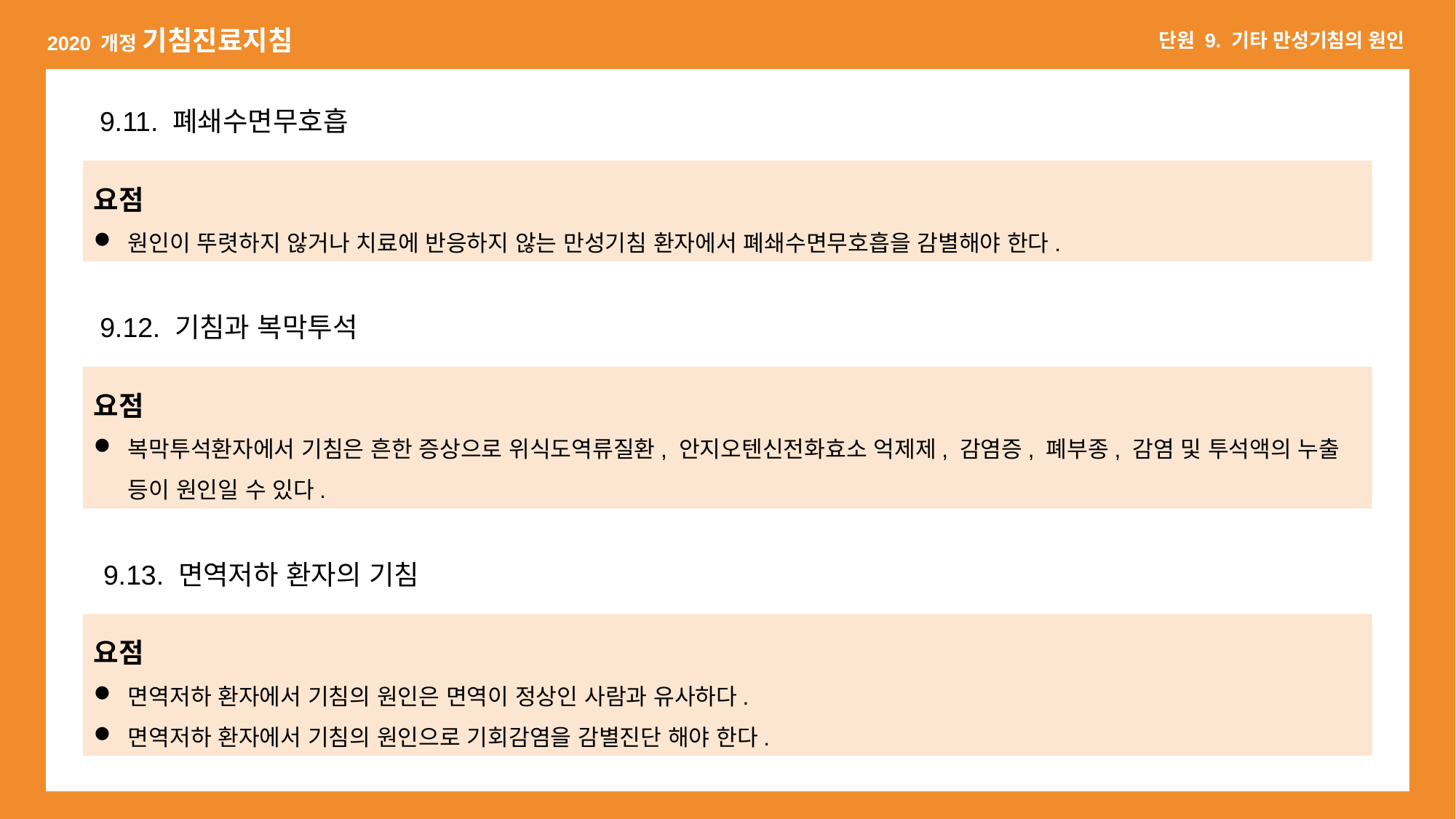

9.11. 폐쇄수면무호흡
요점
원인이 뚜렷하지 않거나 치료에 반응하지 않는 만성기침 환자에서 폐쇄수면무호흡을 감별해야 한다.
9.12. 기침과 복막투석
요점
복막투석환자에서 기침은 흔한 증상으로 위식도역류질환, 안지오텐신전화효소 억제제, 감염증, 폐부종, 감염 및 투석액의 누출 등이 원인일 수 있다.
9.13. 면역저하 환자의 기침
요점
면역저하 환자에서 기침의 원인은 면역이 정상인 사람과 유사하다.
면역저하 환자에서 기침의 원인으로 기회감염을 감별진단 해야 한다.